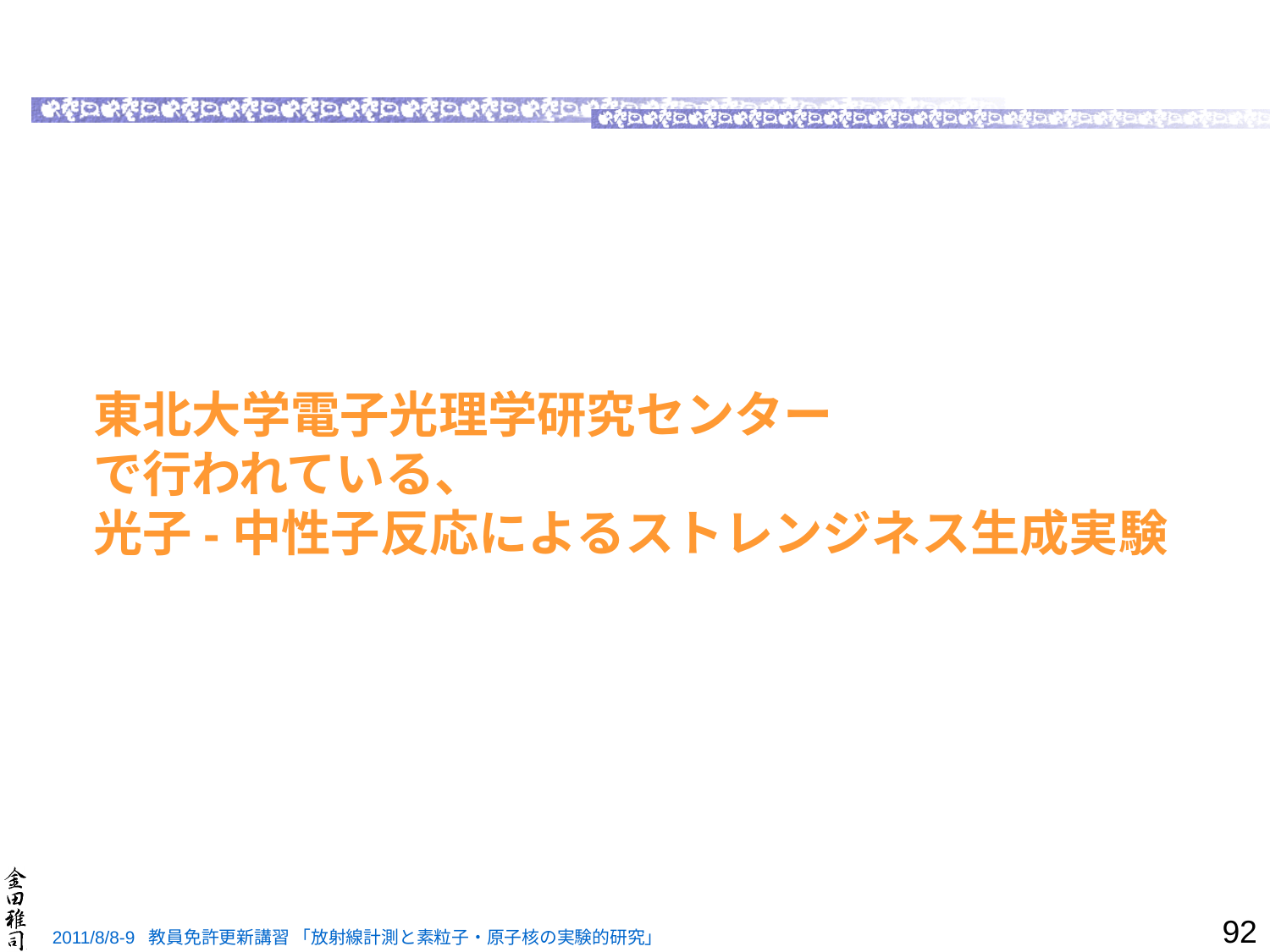

# 東北大学電子光理学研究センター で行われている、 光子-中性子反応によるストレンジネス生成実験
92
2011/8/8-9  教員免許更新講習 「放射線計測と素粒子・原子核の実験的研究」